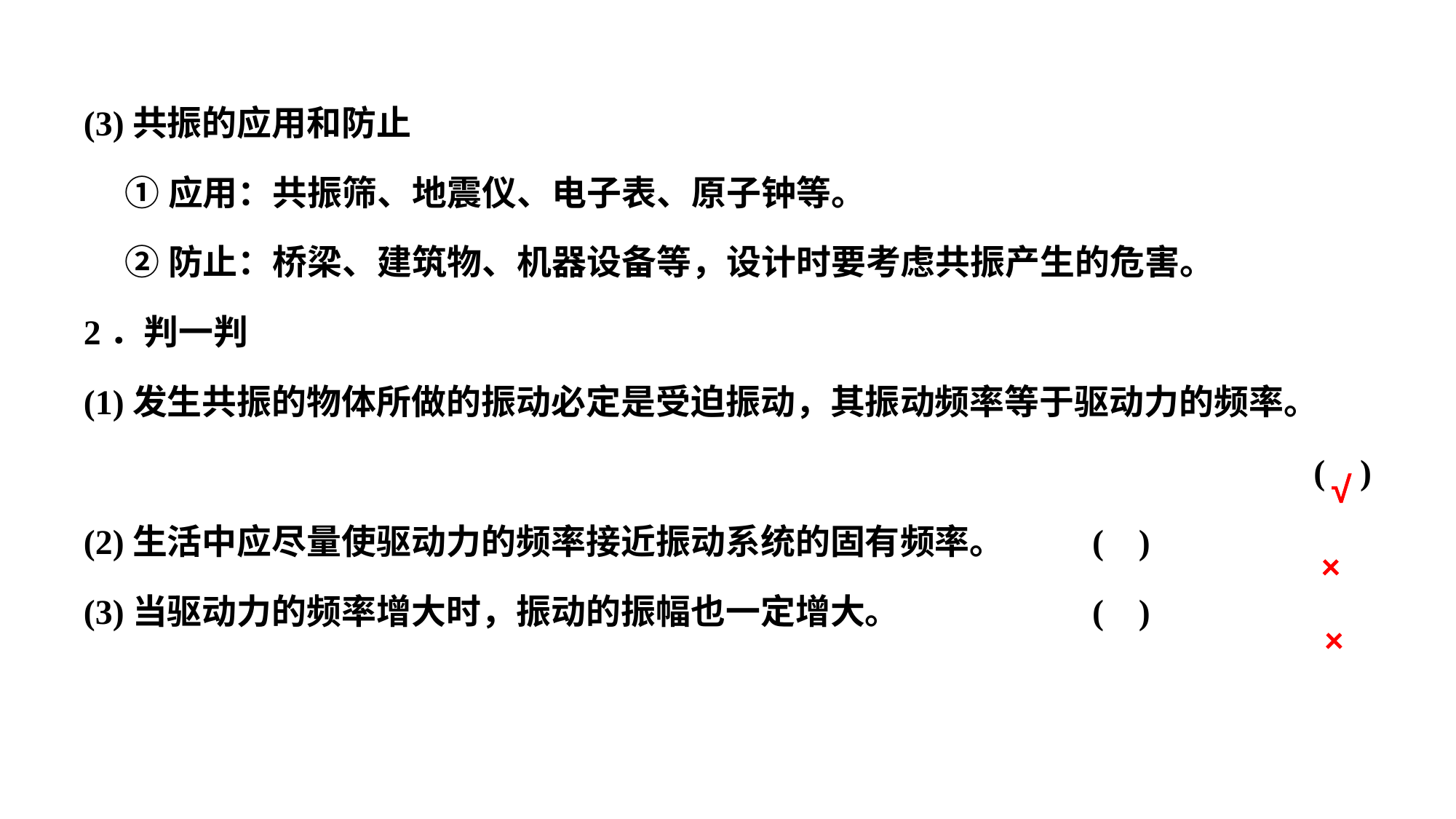

(3)共振的应用和防止
	①应用：共振筛、地震仪、电子表、原子钟等。
	②防止：桥梁、建筑物、机器设备等，设计时要考虑共振产生的危害。
2．判一判
(1)发生共振的物体所做的振动必定是受迫振动，其振动频率等于驱动力的频率。
	(    )
(2)生活中应尽量使驱动力的频率接近振动系统的固有频率。			  (    )
(3)当驱动力的频率增大时，振动的振幅也一定增大。				  (    )
√
√
×
×
×
×